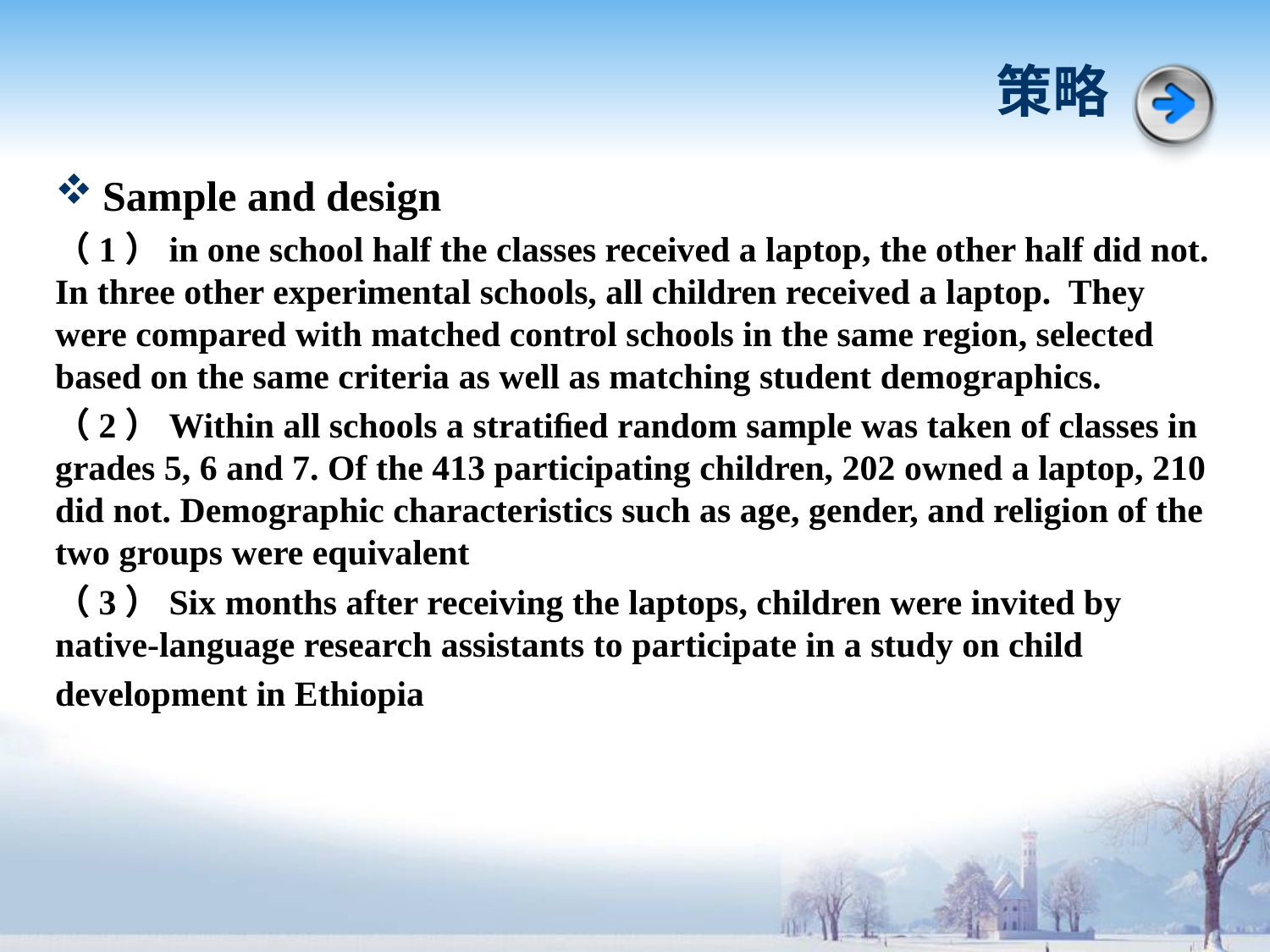

# 策略
Sample and design
（1）in one school half the classes received a laptop, the other half did not. In three other experimental schools, all children received a laptop.  They were compared with matched control schools in the same region, selected based on the same criteria as well as matching student demographics.
（2）Within all schools a stratiﬁed random sample was taken of classes in grades 5, 6 and 7. Of the 413 participating children, 202 owned a laptop, 210 did not. Demographic characteristics such as age, gender, and religion of the two groups were equivalent
（3）Six months after receiving the laptops, children were invited by native-language research assistants to participate in a study on child
development in Ethiopia